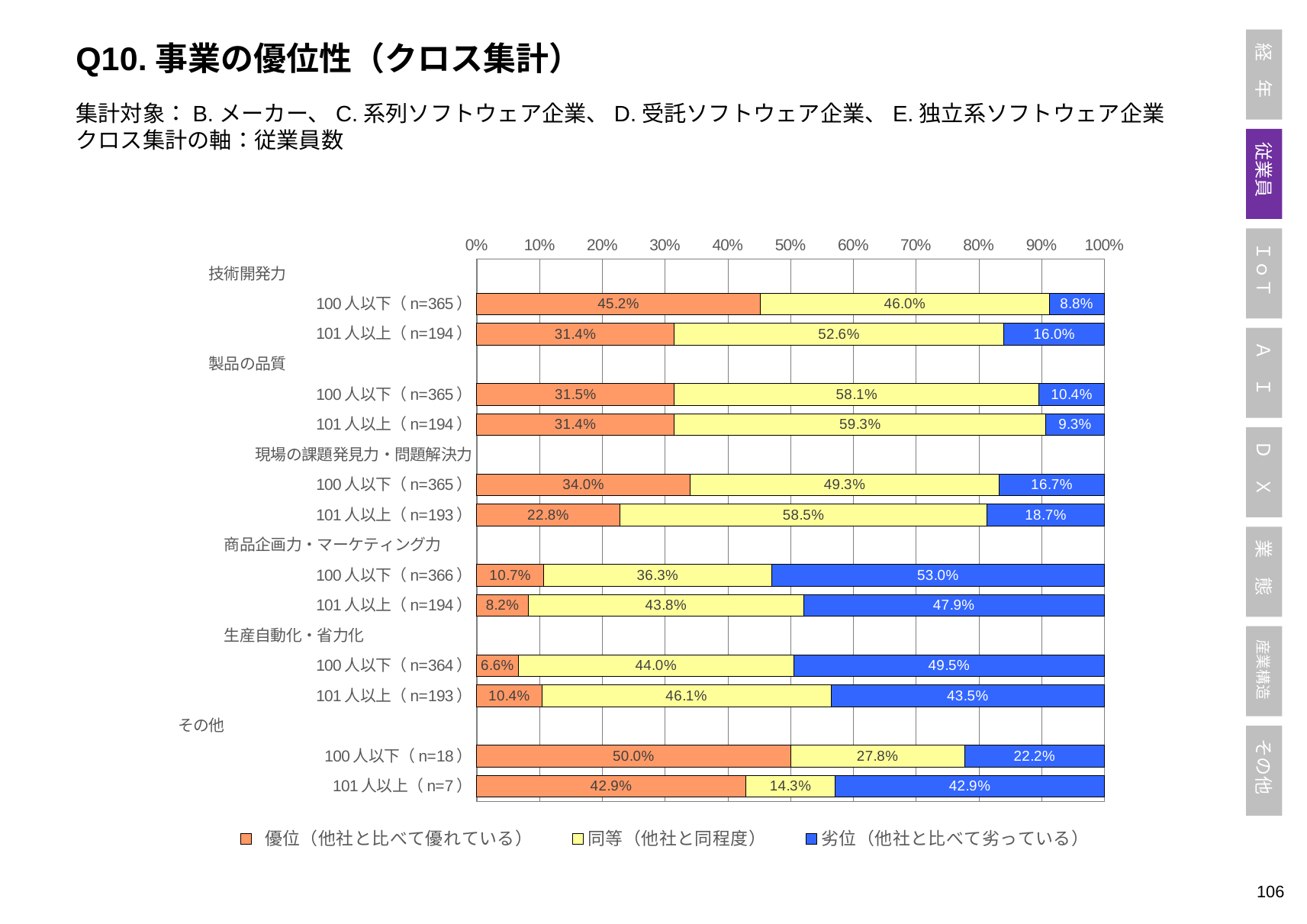

Q10.事業の優位性（クロス集計）
集計対象：B.メーカー、C.系列ソフトウェア企業、D.受託ソフトウェア企業、E.独立系ソフトウェア企業
クロス集計の軸：従業員数

### Chart

| Category |  優位（他社と比べて優れている） | 同等（他社と同程度） | 劣位（他社と比べて劣っている） |
|---|---|---|---|
| 技術開発力　　　　　　　　　　　　 | None | None | None |
| 100人以下（n=365） | 0.4520547945205479 | 0.4602739726027397 | 0.08767123287671233 |
| 101人以上（n=194） | 0.31443298969072164 | 0.5257731958762887 | 0.15979381443298968 |
| 製品の品質　　　　　　　　　　　　 | None | None | None |
| 100人以下（n=365） | 0.3150684931506849 | 0.5808219178082191 | 0.10410958904109589 |
| 101人以上（n=194） | 0.31443298969072164 | 0.5927835051546392 | 0.09278350515463918 |
| 現場の課題発見力・問題解決力 | None | None | None |
| 100人以下（n=365） | 0.33972602739726027 | 0.4931506849315068 | 0.16712328767123288 |
| 101人以上（n=193） | 0.22797927461139897 | 0.5854922279792746 | 0.18652849740932642 |
| 商品企画力・マーケティング力　　 | None | None | None |
| 100人以下（n=366） | 0.10655737704918032 | 0.3633879781420765 | 0.5300546448087432 |
| 101人以上（n=194） | 0.08247422680412371 | 0.4381443298969072 | 0.4793814432989691 |
| 生産自動化・省力化　　　　　　　 | None | None | None |
| 100人以下（n=364） | 0.06593406593406594 | 0.43956043956043955 | 0.4945054945054945 |
| 101人以上（n=193） | 0.10362694300518134 | 0.46113989637305697 | 0.43523316062176165 |
| その他　　　　　　　　　　　　　　　　 | None | None | None |
| 100人以下（n=18） | 0.5 | 0.2777777777777778 | 0.2222222222222222 |
| 101人以上（n=7） | 0.42857142857142855 | 0.14285714285714285 | 0.42857142857142855 |
106